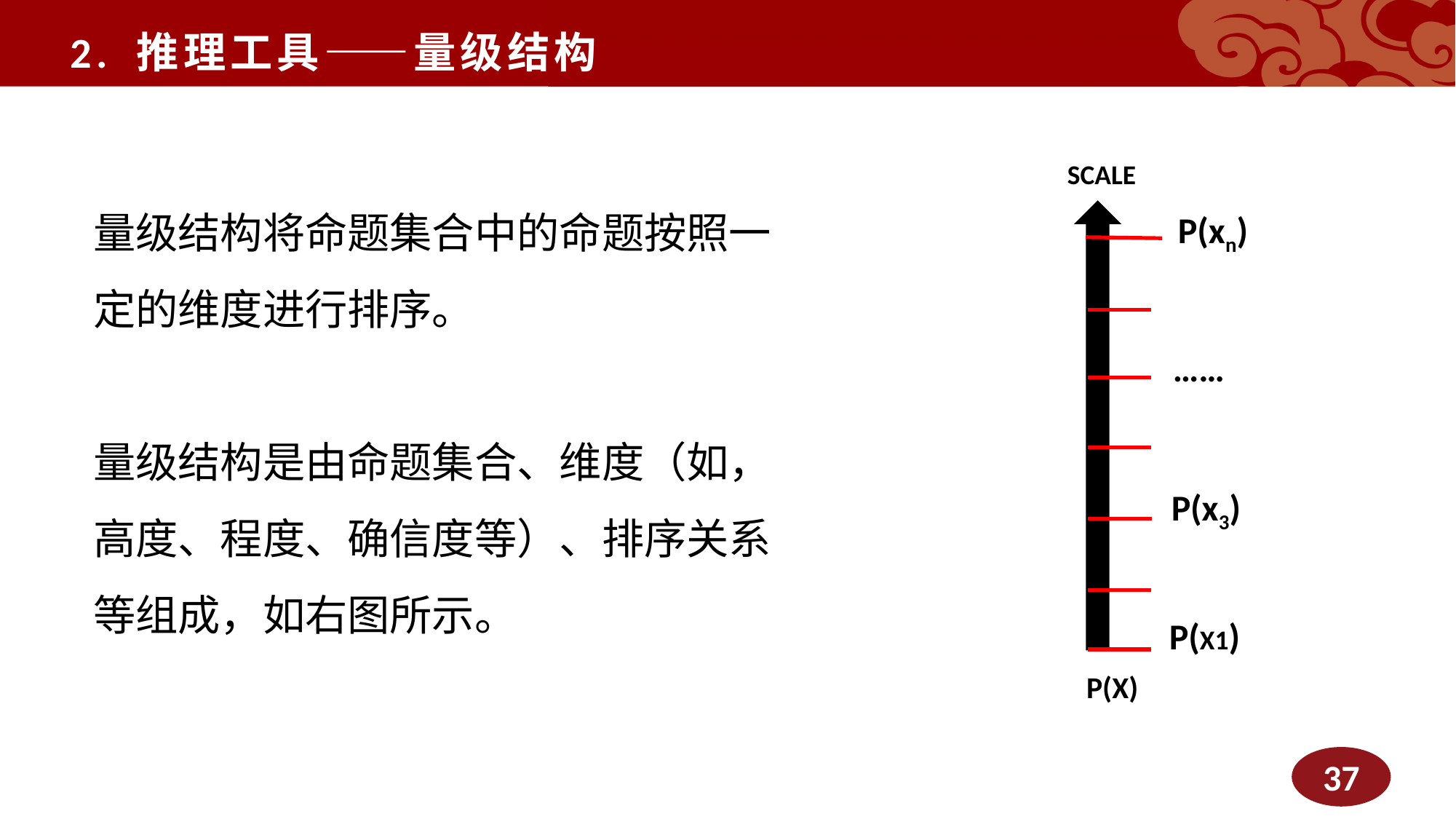

2. 推理工具——量级结构
SCALE

P(xn)
P(X1)
P(X)
量级结构将命题集合中的命题按照一定的维度进行排序。

量级结构是由命题集合、维度（如，高度、程度、确信度等）、排序关系等组成，如右图所示。
……
P(x3)